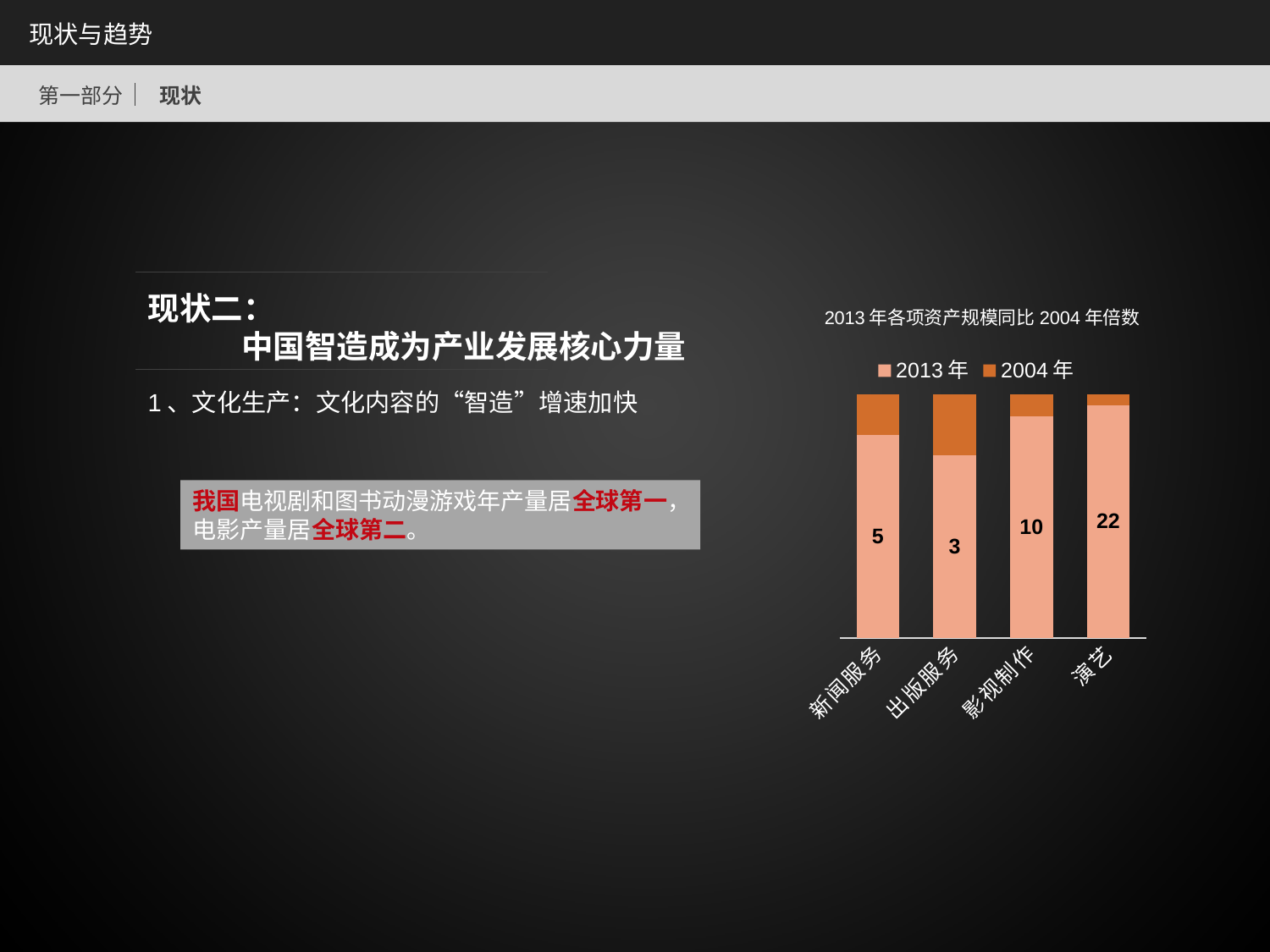

现状与趋势

第一部分
现状
现状二：
中国智造成为产业发展核心力量
1、文化生产：文化内容的“智造”增速加快
2013年各项资产规模同比2004年倍数

### Chart

| Category | 2013年 | 2004年 |
|---|---|---|
| 新闻服务 | 5.0 | 1.0 |
| 出版服务 | 3.0 | 1.0 |
| 影视制作 | 10.0 | 1.0 |
| 演艺 | 22.0 | 1.0 |
我国电视剧和图书动漫游戏年产量居全球第一，
电影产量居全球第二。